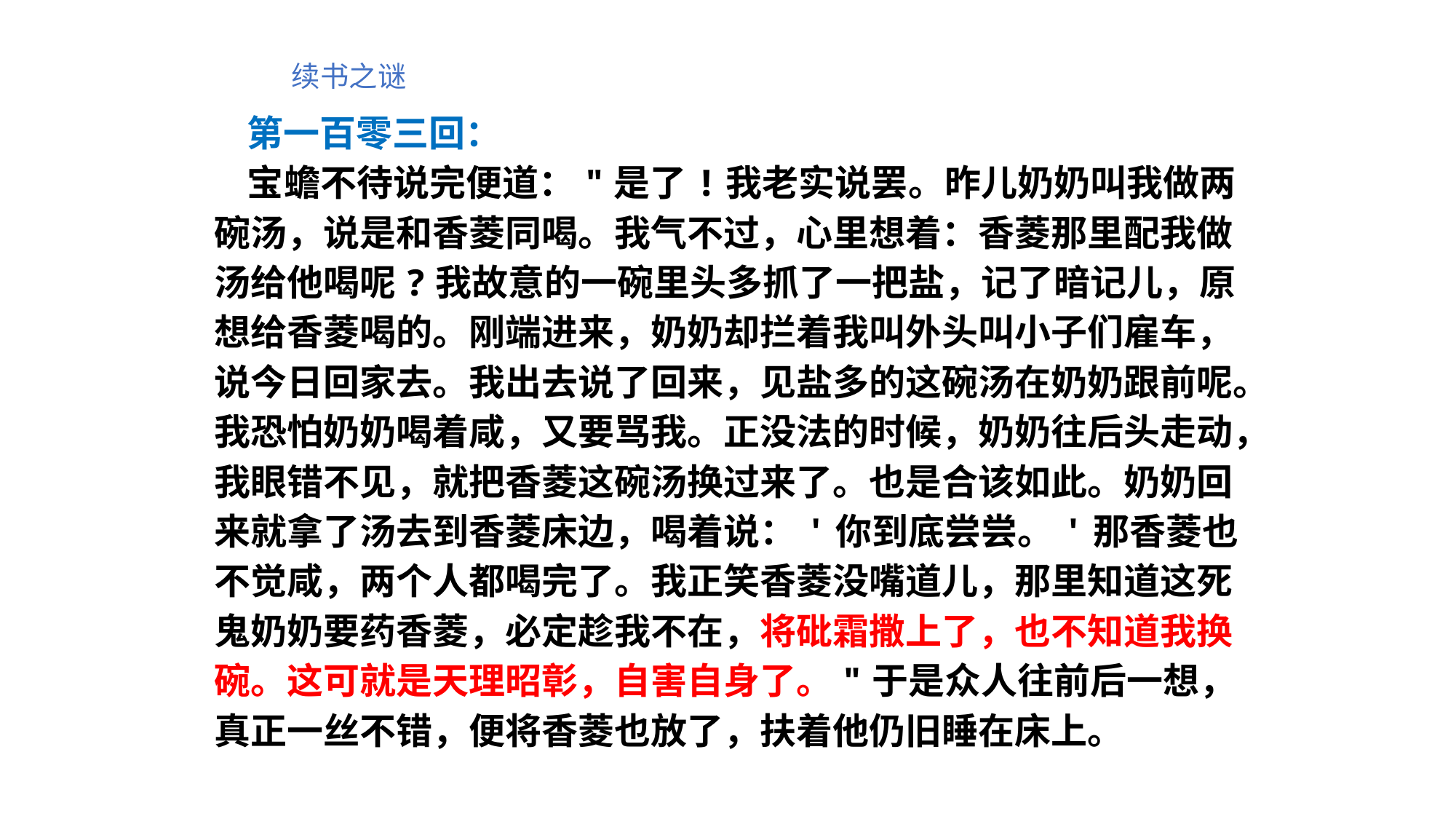

# 续书之谜
     第一百零三回：
   宝蟾不待说完便道："是了!我老实说罢。昨儿奶奶叫我做两碗汤，说是和香菱同喝。我气不过，心里想着：香菱那里配我做汤给他喝呢?我故意的一碗里头多抓了一把盐，记了暗记儿，原想给香菱喝的。刚端进来，奶奶却拦着我叫外头叫小子们雇车，说今日回家去。我出去说了回来，见盐多的这碗汤在奶奶跟前呢。我恐怕奶奶喝着咸，又要骂我。正没法的时候，奶奶往后头走动，我眼错不见，就把香菱这碗汤换过来了。也是合该如此。奶奶回来就拿了汤去到香菱床边，喝着说：'你到底尝尝。'那香菱也不觉咸，两个人都喝完了。我正笑香菱没嘴道儿，那里知道这死鬼奶奶要药香菱，必定趁我不在，将砒霜撒上了，也不知道我换碗。这可就是天理昭彰，自害自身了。"于是众人往前后一想，真正一丝不错，便将香菱也放了，扶着他仍旧睡在床上。